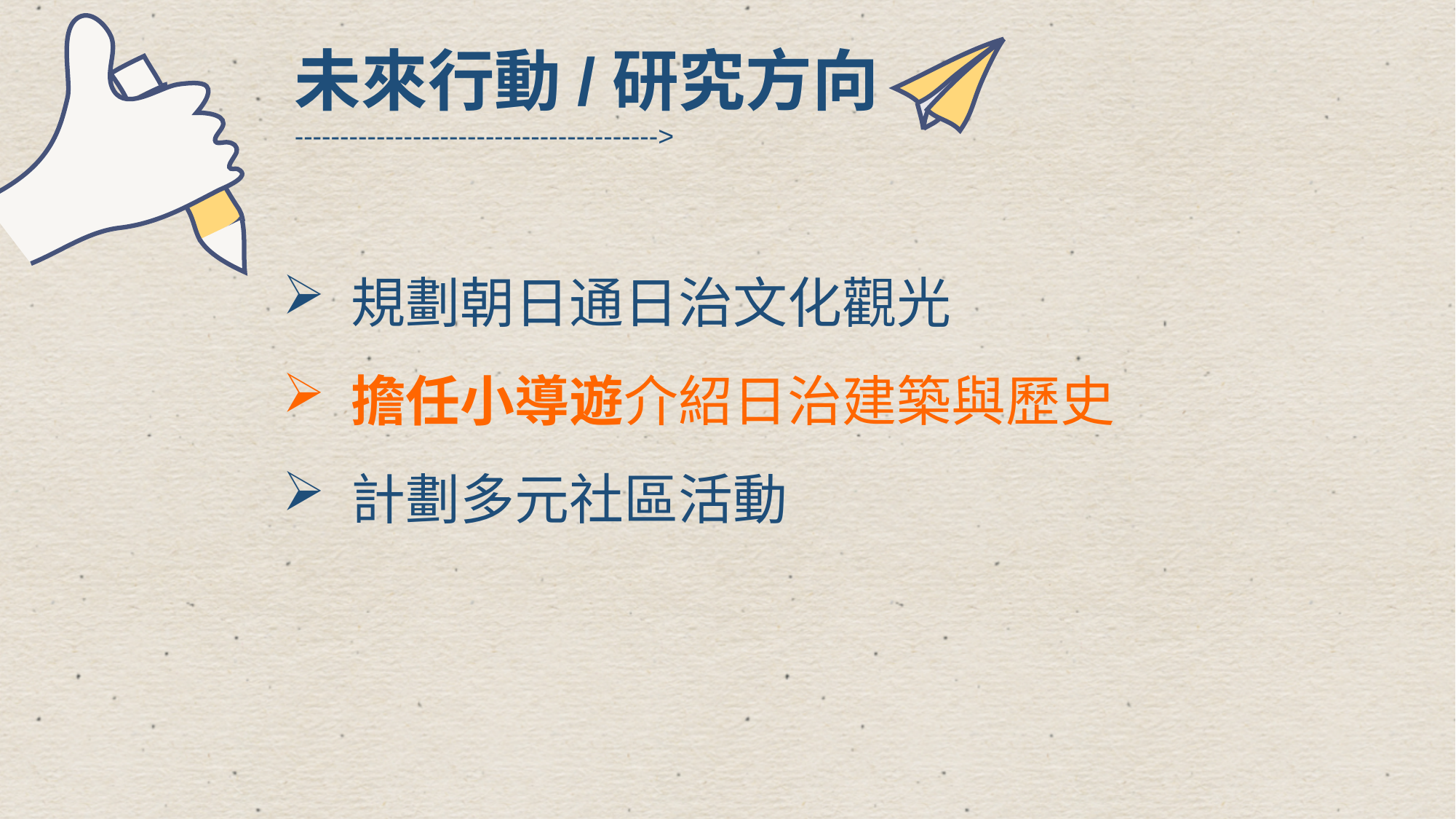

未來行動/研究方向

---------------------------------------->
規劃朝日通日治文化觀光
擔任小導遊介紹日治建築與歷史
計劃多元社區活動